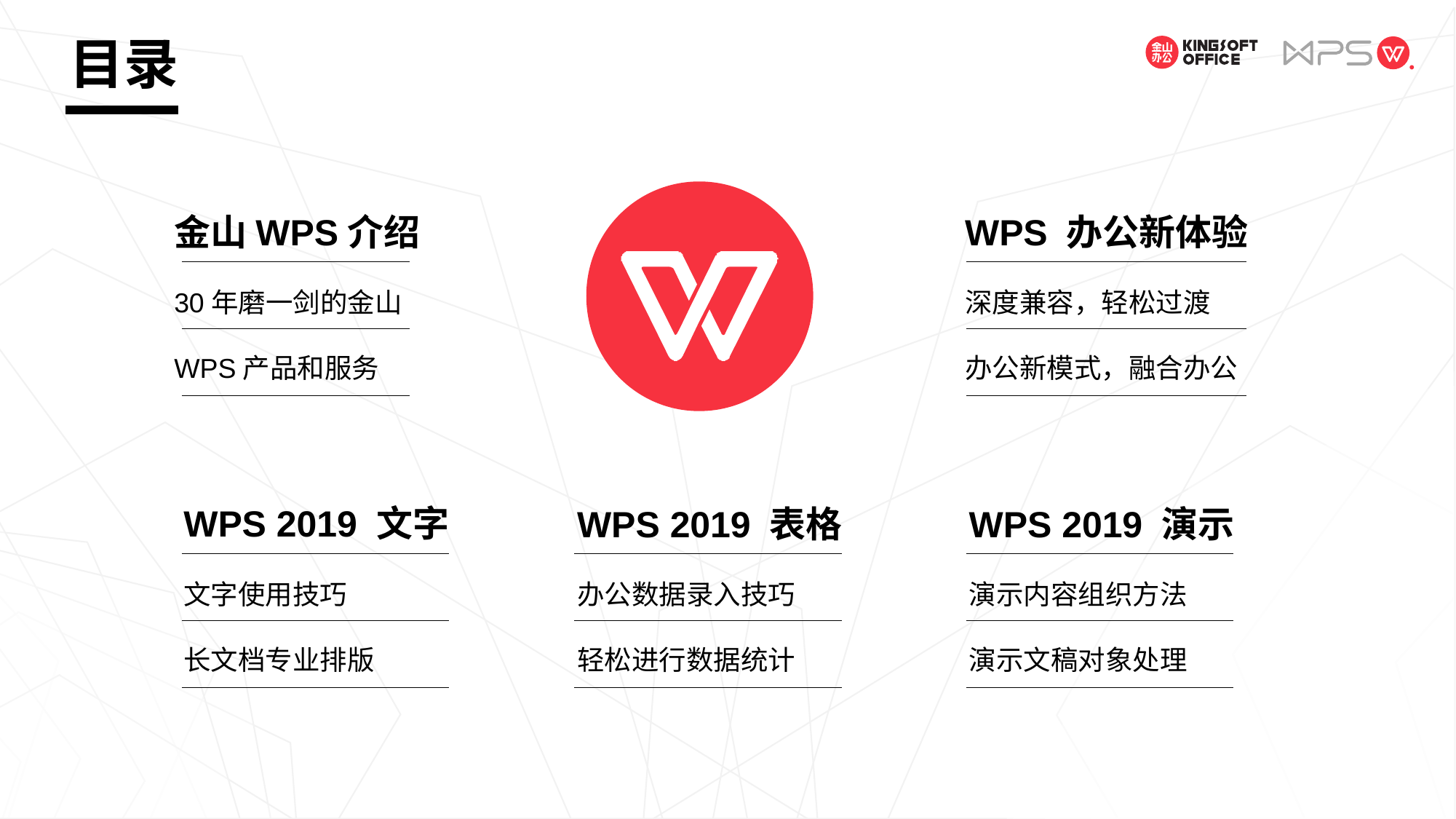

# 目录
金山WPS介绍
30年磨一剑的金山
WPS产品和服务
WPS 办公新体验
深度兼容，轻松过渡
办公新模式，融合办公

WPS 2019 文字
文字使用技巧
长文档专业排版
WPS 2019 表格
办公数据录入技巧
轻松进行数据统计
WPS 2019 演示
演示内容组织方法
演示文稿对象处理